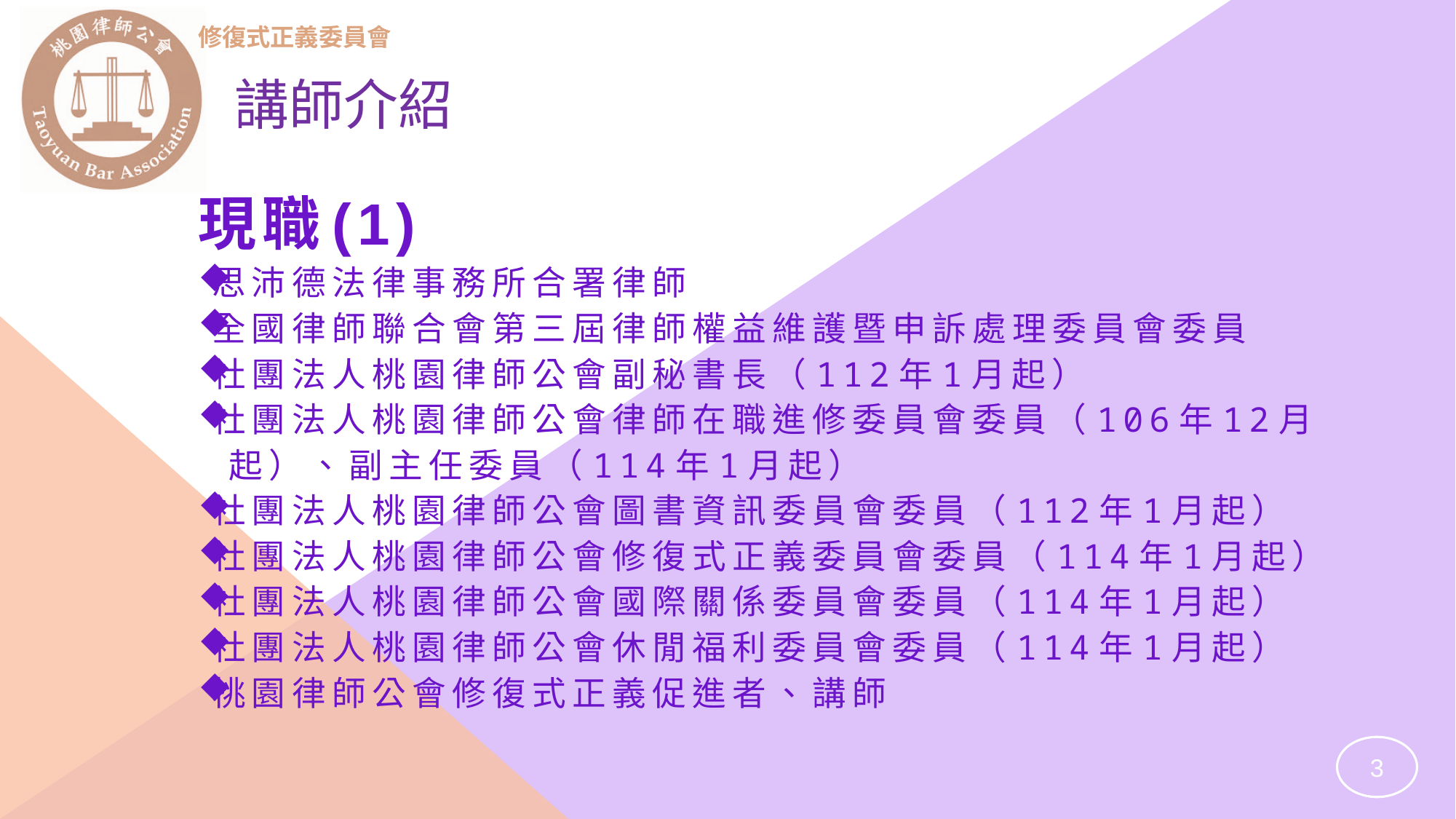

# 講師介紹
修復式正義委員會
現職(1)
思沛德法律事務所合署律師
全國律師聯合會第三屆律師權益維護暨申訴處理委員會委員
社團法人桃園律師公會副秘書長（112年1月起）
社團法人桃園律師公會律師在職進修委員會委員（106年12月
  起）、副主任委員（114年1月起）
社團法人桃園律師公會圖書資訊委員會委員（112年1月起）
社團法人桃園律師公會修復式正義委員會委員（114年1月起）
社團法人桃園律師公會國際關係委員會委員（114年1月起）
社團法人桃園律師公會休閒福利委員會委員（114年1月起）
桃園律師公會修復式正義促進者、講師

3